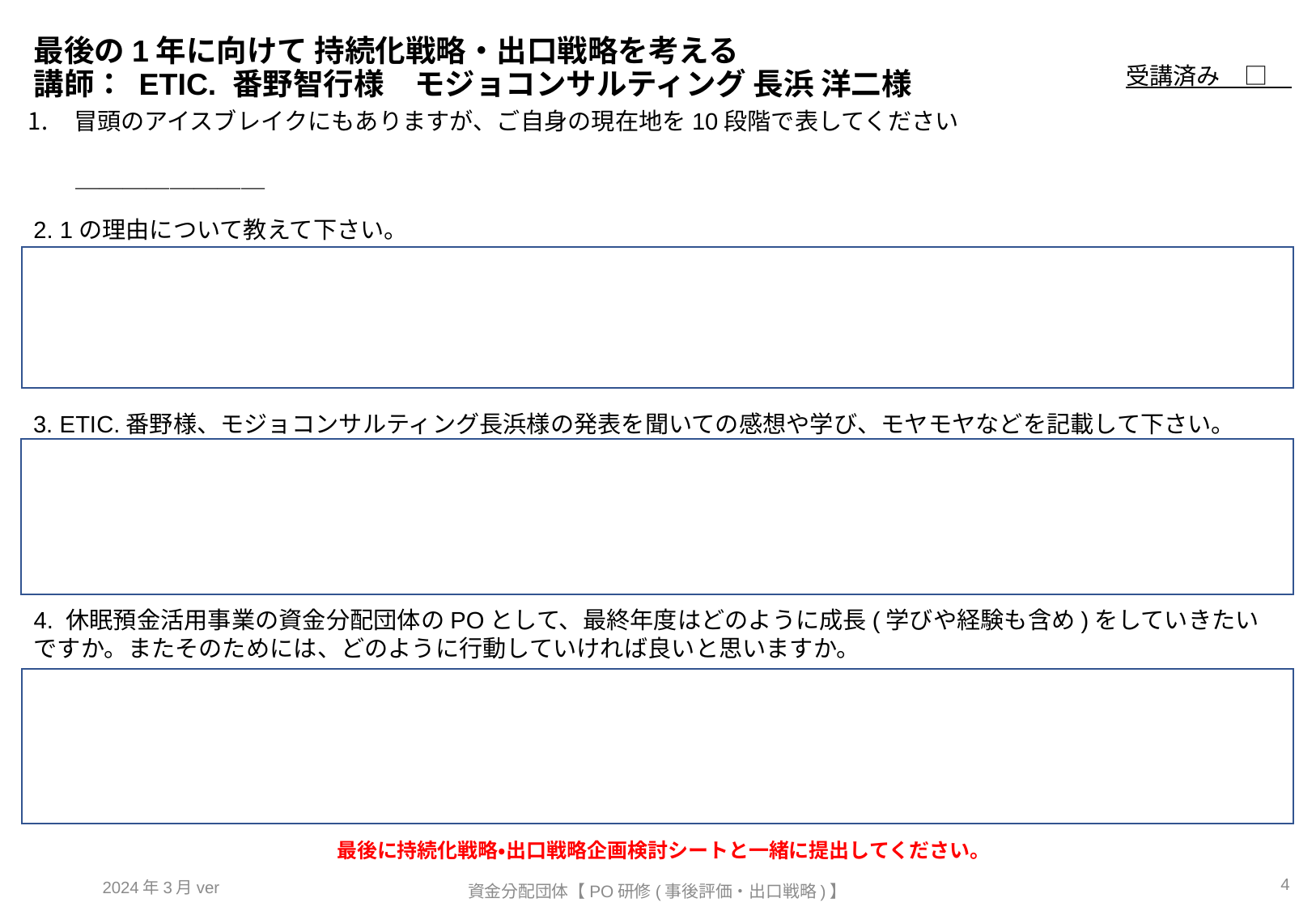

# 最後の1年に向けて 持続化戦略・出口戦略を考える　 講師： ETIC. 番野智行様　モジョコンサルティング 長浜 洋二様
受講済み　□
冒頭のアイスブレイクにもありますが、ご自身の現在地を10段階で表してください

　　＿＿＿＿＿＿＿＿
2. 1の理由について教えて下さい。

3. ETIC.番野様、モジョコンサルティング長浜様の発表を聞いての感想や学び、モヤモヤなどを記載して下さい。

4. 休眠預金活用事業の資金分配団体のPOとして、最終年度はどのように成長(学びや経験も含め)をしていきたいですか。またそのためには、どのように行動していければ良いと思いますか。

最後に持続化戦略・出口戦略企画検討シートと一緒に提出してください。
4
2024年3月ver
資金分配団体【PO研修(事後評価・出口戦略)】